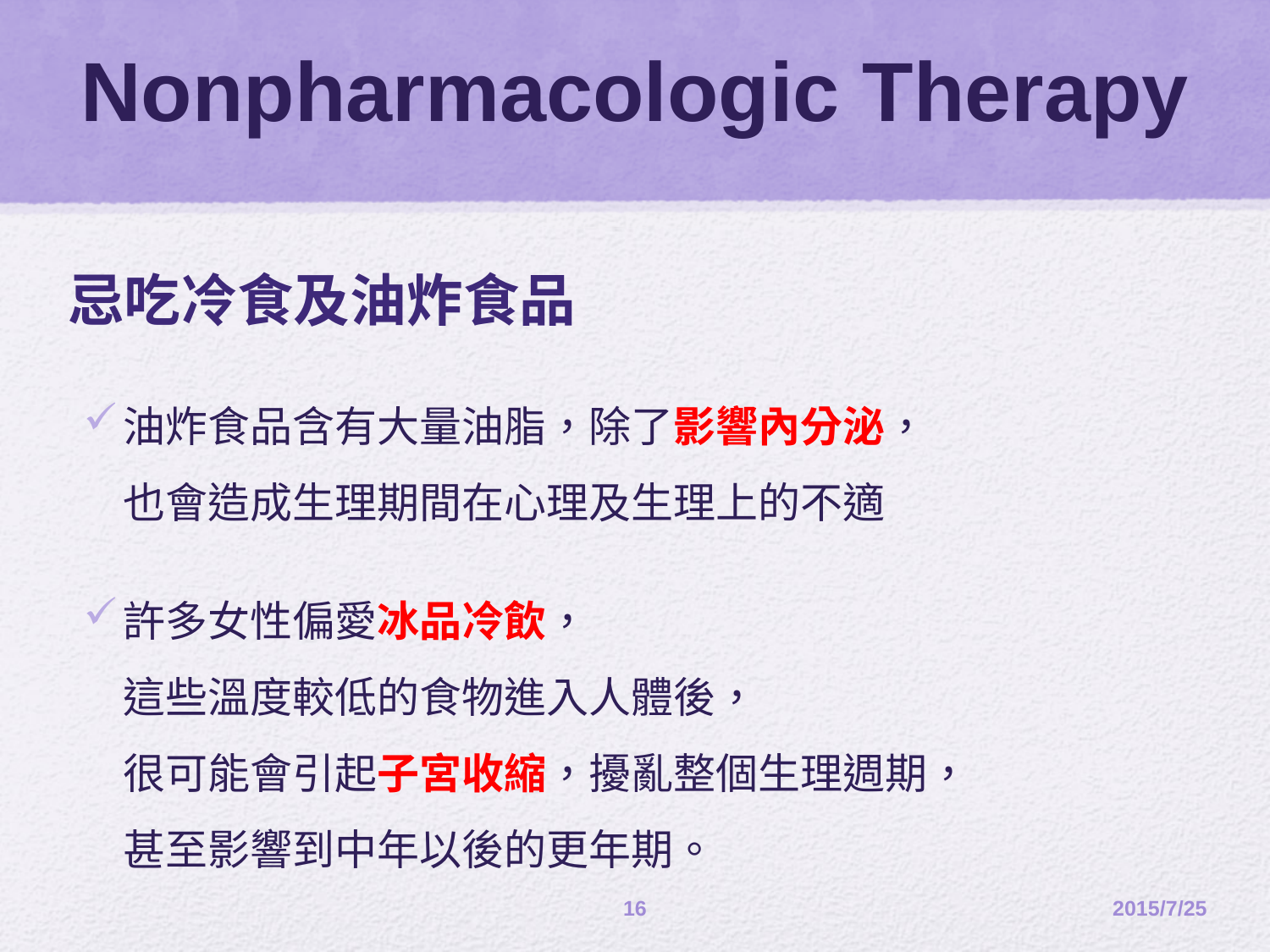

# Nonpharmacologic Therapy
忌吃冷食及油炸食品
油炸食品含有大量油脂，除了影響內分泌，
也會造成生理期間在心理及生理上的不適
許多女性偏愛冰品冷飲，
這些溫度較低的食物進入人體後，
很可能會引起子宮收縮，擾亂整個生理週期，
甚至影響到中年以後的更年期。

16
2015/7/25